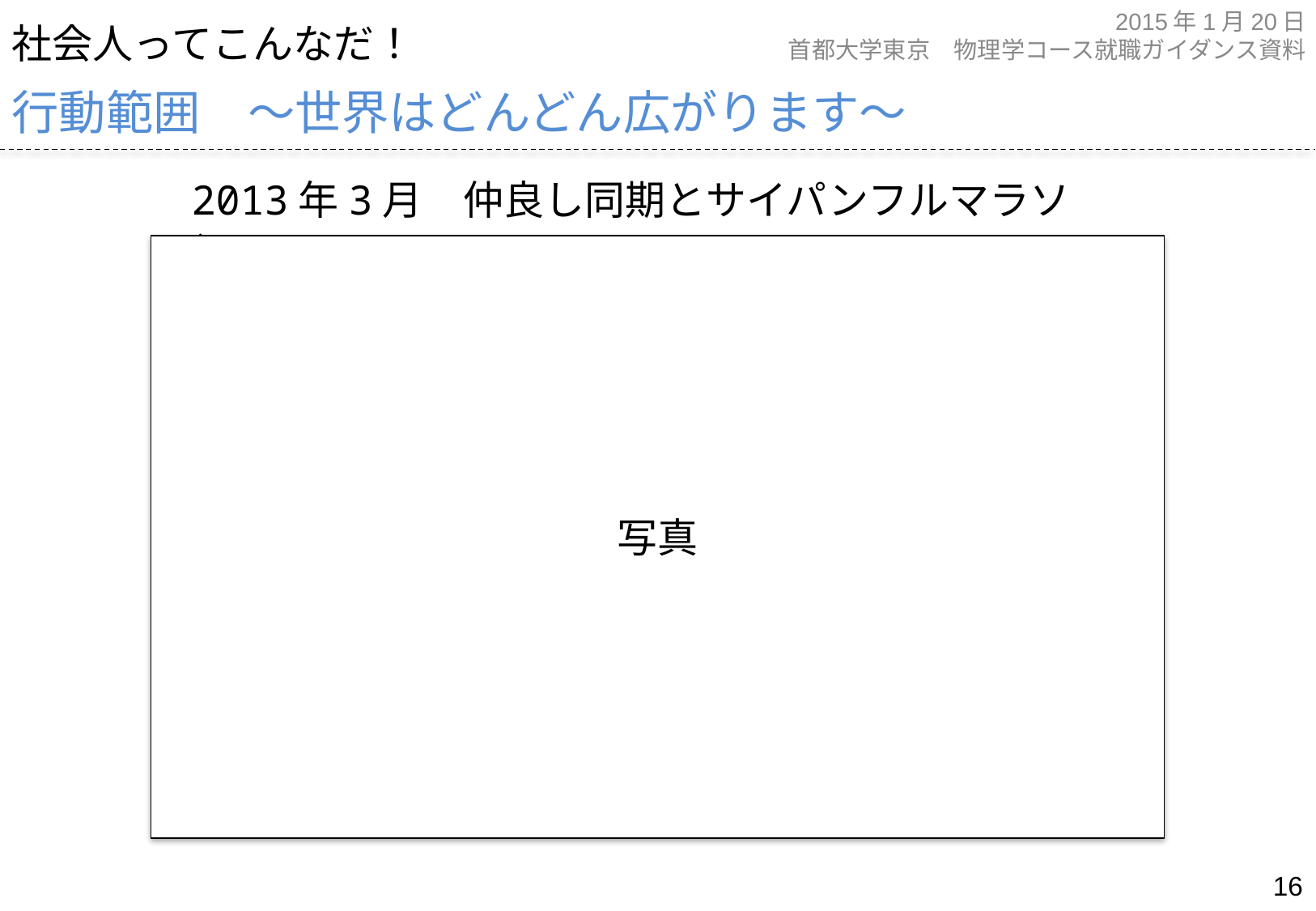

社会人ってこんなだ！
行動範囲　〜世界はどんどん広がります〜
2013年3月　仲良し同期とサイパンフルマラソン
写真
16